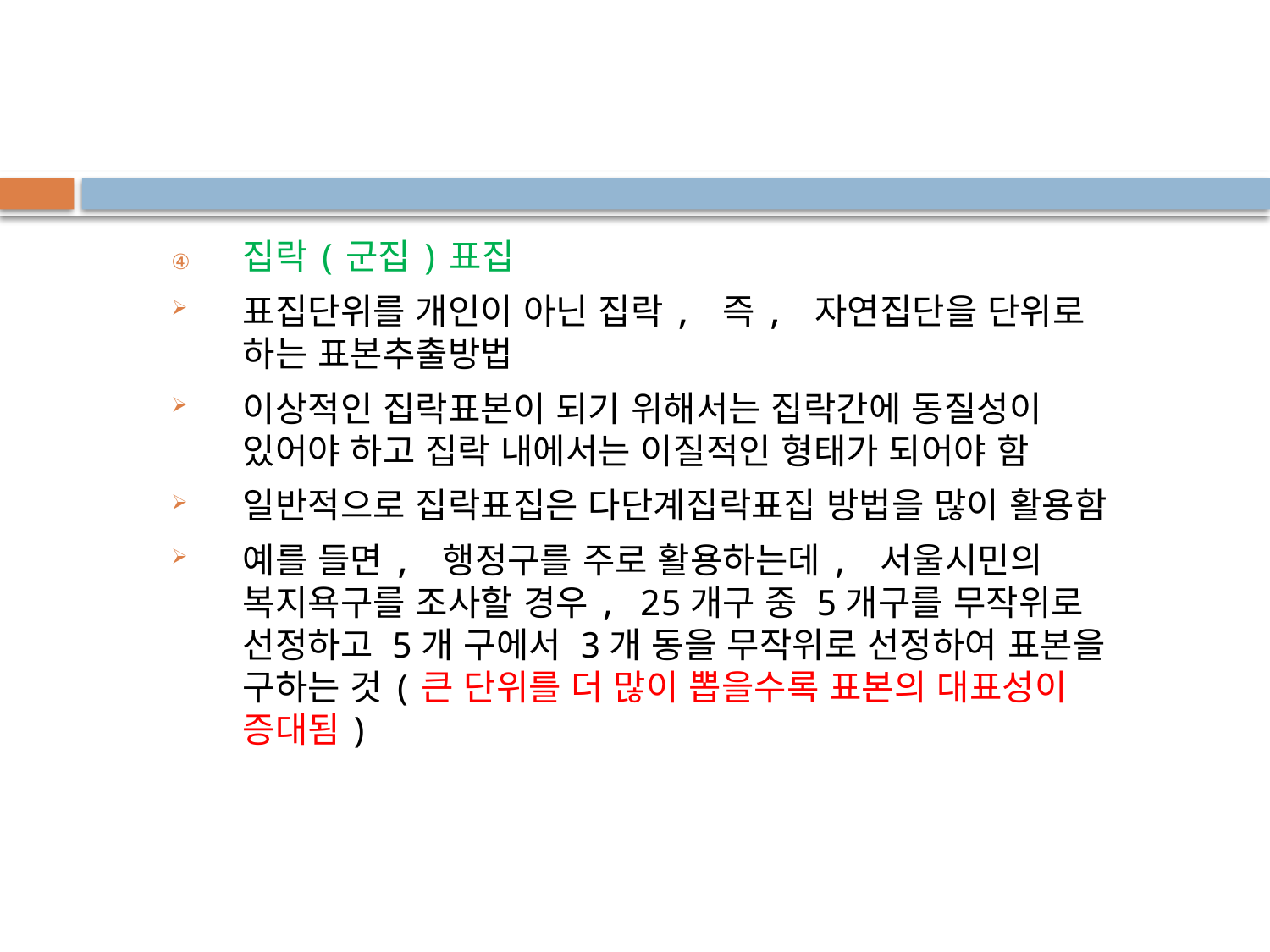

집락(군집)표집
표집단위를 개인이 아닌 집락, 즉, 자연집단을 단위로 하는 표본추출방법
이상적인 집락표본이 되기 위해서는 집락간에 동질성이 있어야 하고 집락 내에서는 이질적인 형태가 되어야 함
일반적으로 집락표집은 다단계집락표집 방법을 많이 활용함
예를 들면, 행정구를 주로 활용하는데, 서울시민의 복지욕구를 조사할 경우, 25개구 중 5개구를 무작위로 선정하고 5개 구에서 3개 동을 무작위로 선정하여 표본을 구하는 것(큰 단위를 더 많이 뽑을수록 표본의 대표성이 증대됨)